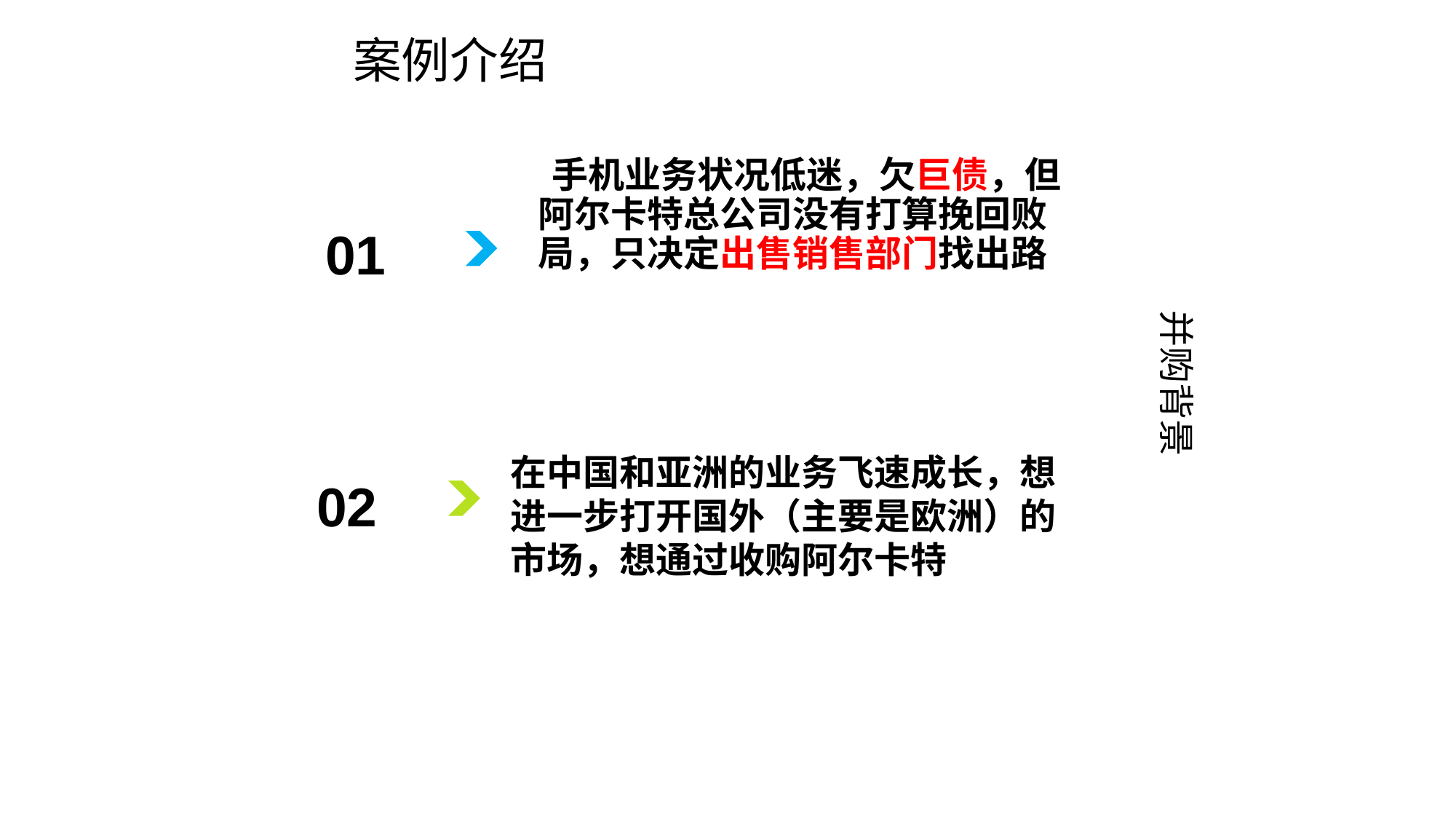

案例介绍
    手机业务状况低迷，欠巨债，但阿尔卡特总公司没有打算挽回败局，只决定出售销售部门找出路

01

并购背景
在中国和亚洲的业务飞速成长，想进一步打开国外（主要是欧洲）的市场，想通过收购阿尔卡特
02